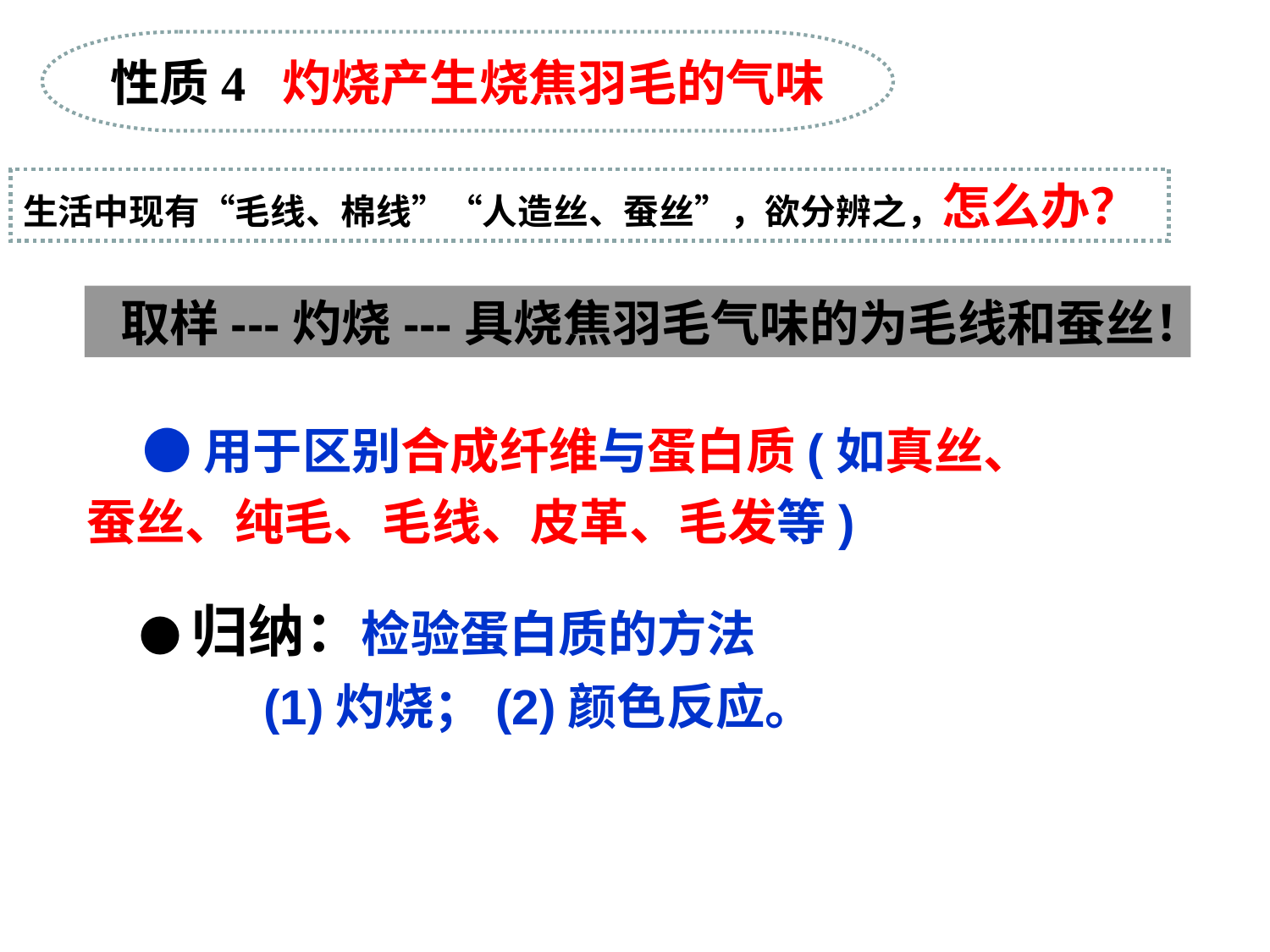

性质4  灼烧产生烧焦羽毛的气味
生活中现有“毛线、棉线”“人造丝、蚕丝”，欲分辨之，怎么办？
取样---灼烧---具烧焦羽毛气味的为毛线和蚕丝！
     ●用于区别合成纤维与蛋白质(如真丝、蚕丝、纯毛、毛线、皮革、毛发等)
●归纳：检验蛋白质的方法
         (1)灼烧；(2)颜色反应。